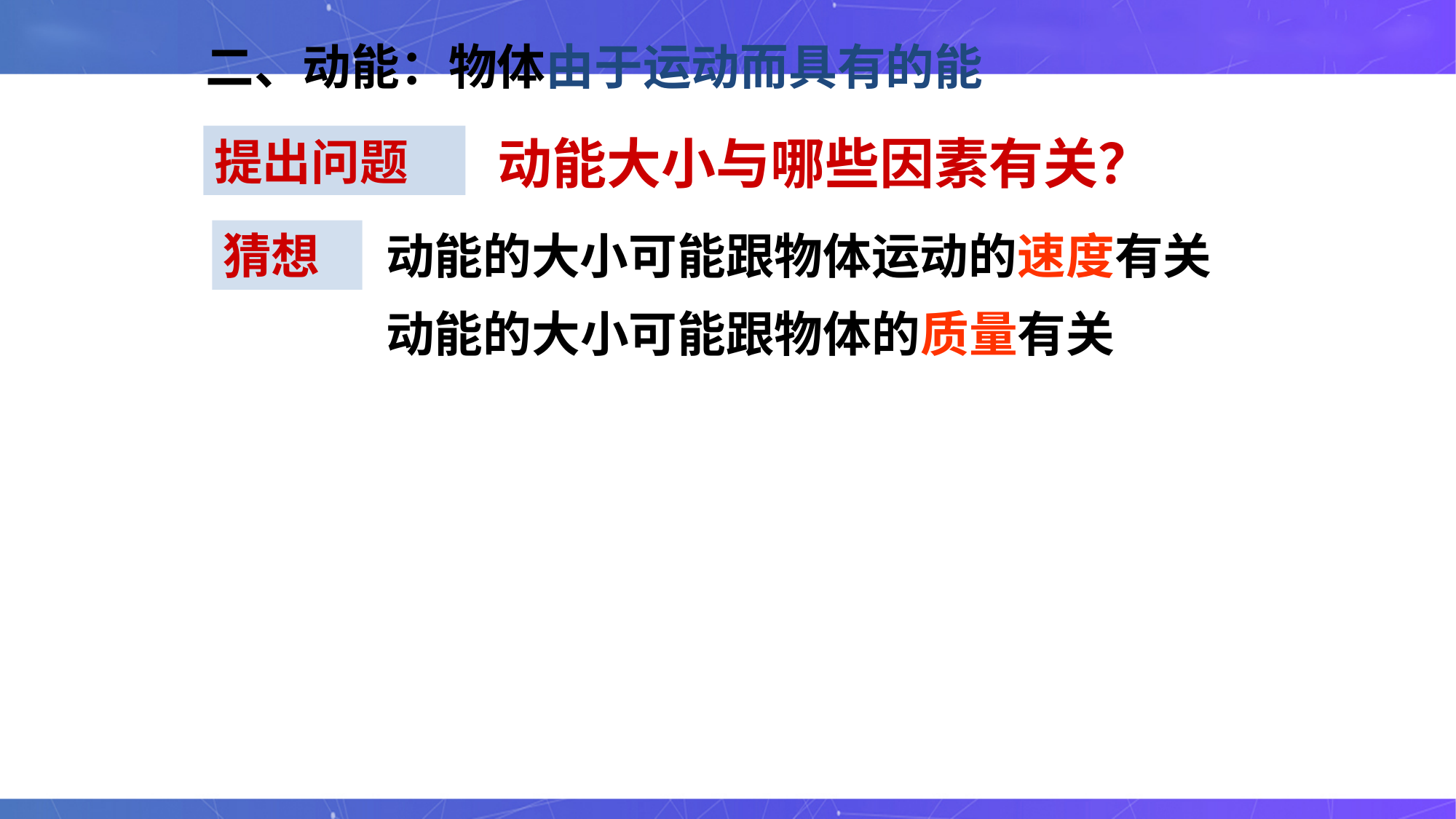

二、动能：物体由于运动而具有的能
提出问题
动能大小与哪些因素有关？
动能的大小可能跟物体运动的速度有关
猜想
动能的大小可能跟物体的质量有关